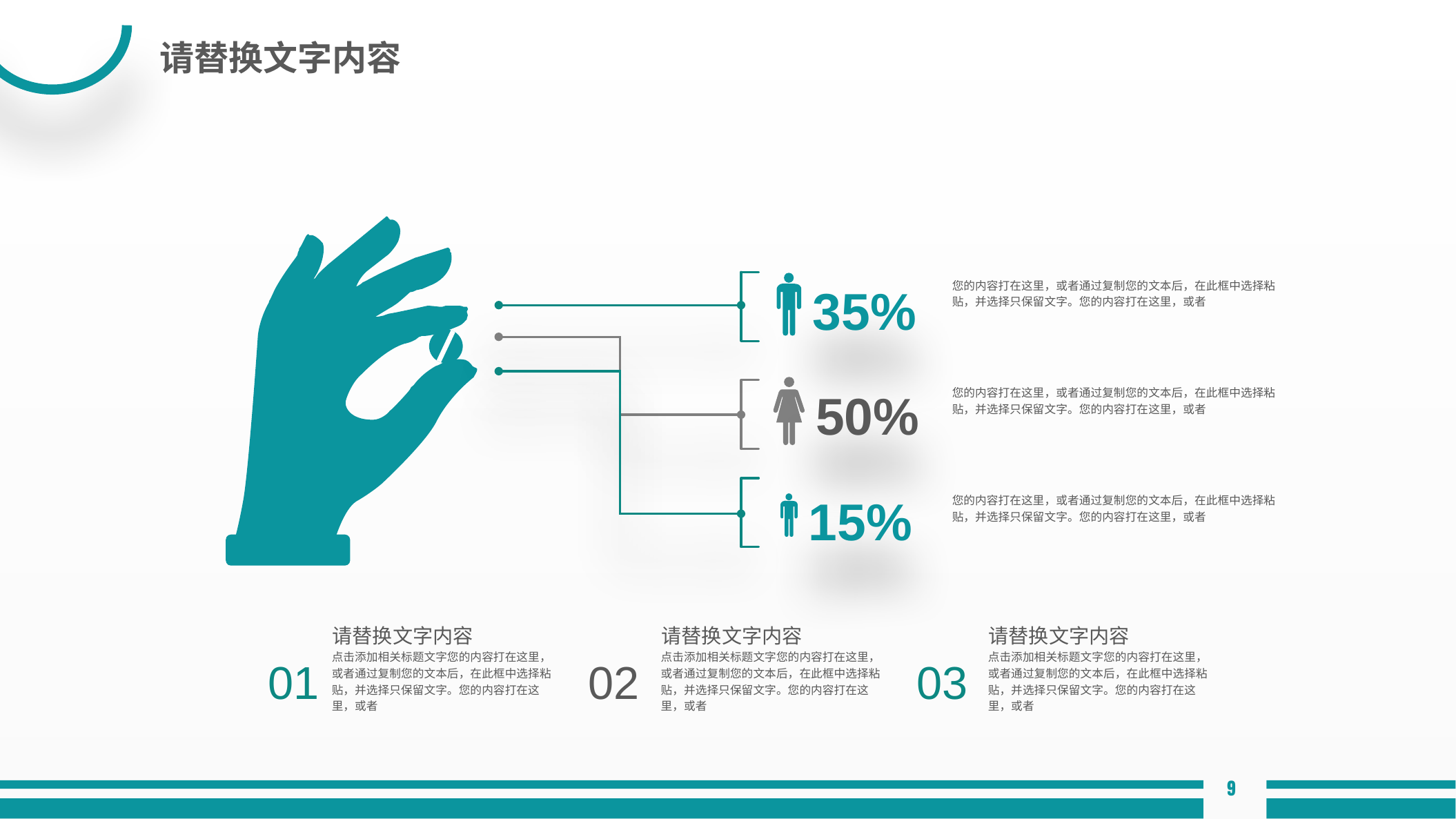

请替换文字内容

35%

您的内容打在这里，或者通过复制您的文本后，在此框中选择粘贴，并选择只保留文字。您的内容打在这里，或者

50%

您的内容打在这里，或者通过复制您的文本后，在此框中选择粘贴，并选择只保留文字。您的内容打在这里，或者
15%
您的内容打在这里，或者通过复制您的文本后，在此框中选择粘贴，并选择只保留文字。您的内容打在这里，或者

请替换文字内容
请替换文字内容
请替换文字内容
点击添加相关标题文字您的内容打在这里，或者通过复制您的文本后，在此框中选择粘贴，并选择只保留文字。您的内容打在这里，或者
点击添加相关标题文字您的内容打在这里，或者通过复制您的文本后，在此框中选择粘贴，并选择只保留文字。您的内容打在这里，或者
点击添加相关标题文字您的内容打在这里，或者通过复制您的文本后，在此框中选择粘贴，并选择只保留文字。您的内容打在这里，或者
01
02
03